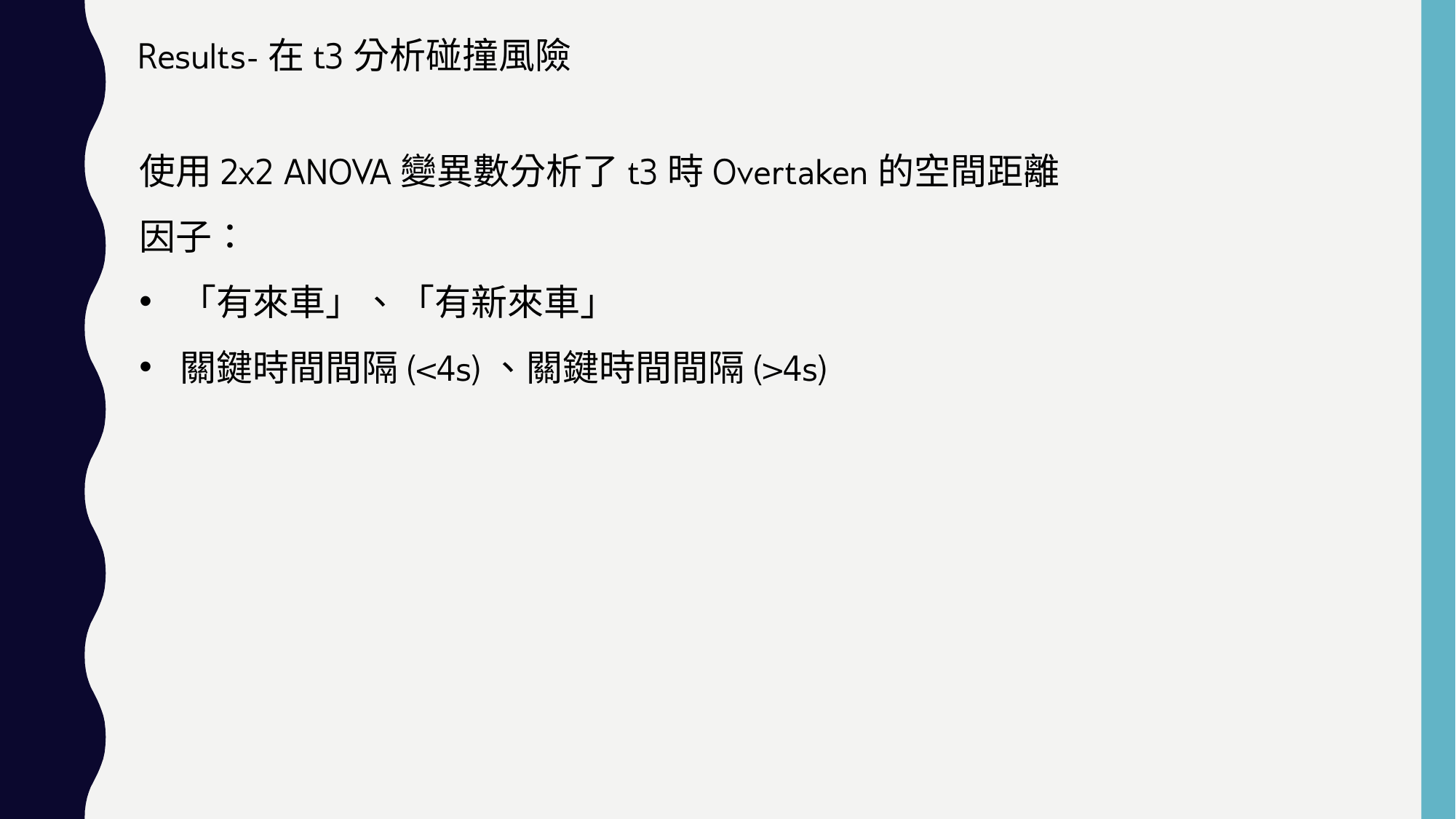

Results-在t3分析碰撞風險

使用2x2 ANOVA變異數分析了t3時Overtaken的空間距離
因子：
「有來車」、「有新來車」
關鍵時間間隔(<4s)、關鍵時間間隔(>4s)